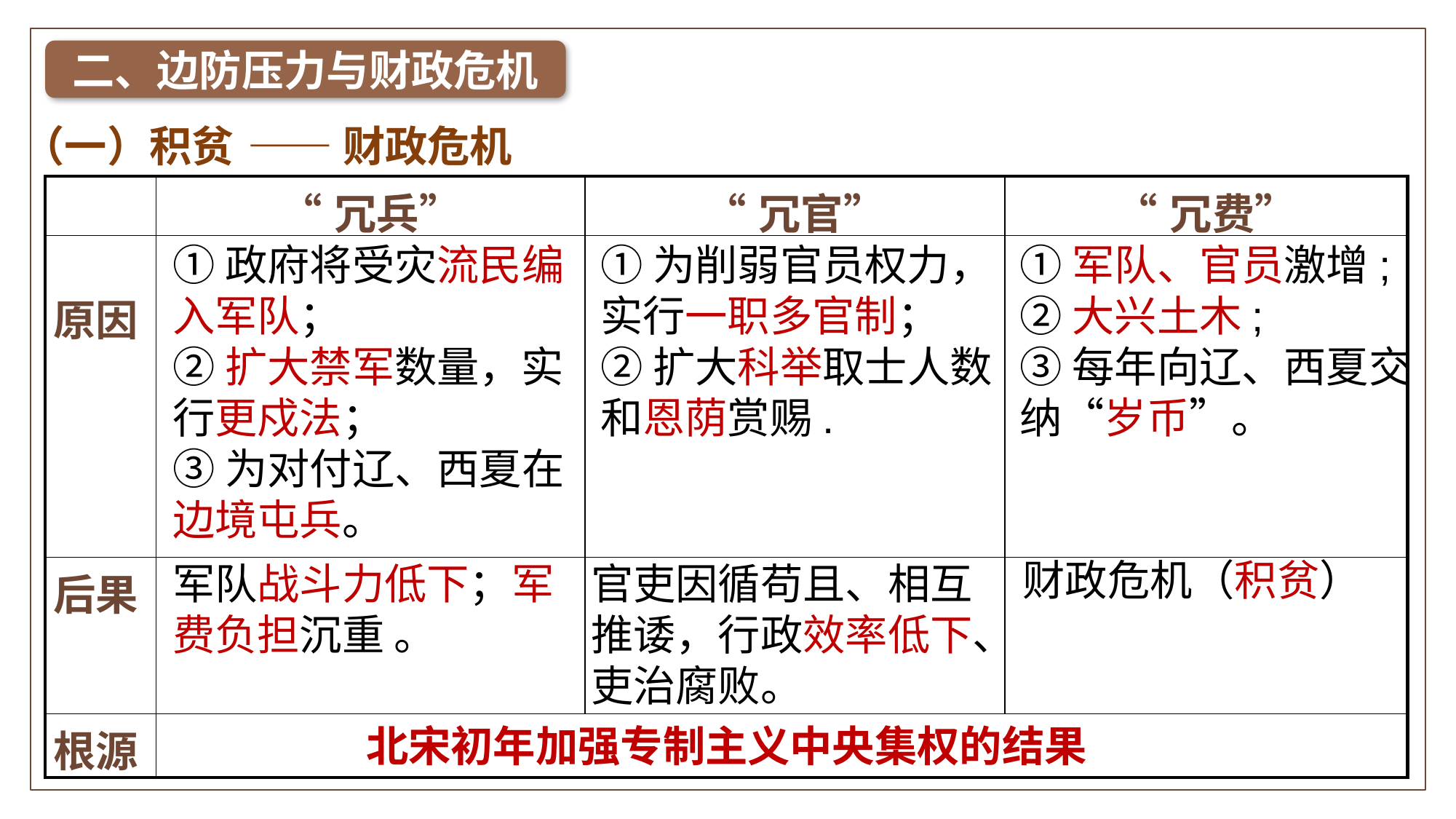

二、边防压力与财政危机
（一）积贫
——财政危机
|  | “冗兵” | “冗官” | “冗费” |
| --- | --- | --- | --- |
| 原因 |  |  |  |
| 后果 |  |  |  |
| 根源 |  |  |  |
①政府将受灾流民编入军队；
②扩大禁军数量，实行更戍法；
③为对付辽、西夏在边境屯兵。
①为削弱官员权力，实行一职多官制；
②扩大科举取士人数和恩荫赏赐.
①军队、官员激增;
②大兴土木;
③每年向辽、西夏交纳“岁币”。
财政危机（积贫）
军队战斗力低下；军费负担沉重 。
官吏因循苟且、相互推诿，行政效率低下、吏治腐败。
北宋初年加强专制主义中央集权的结果